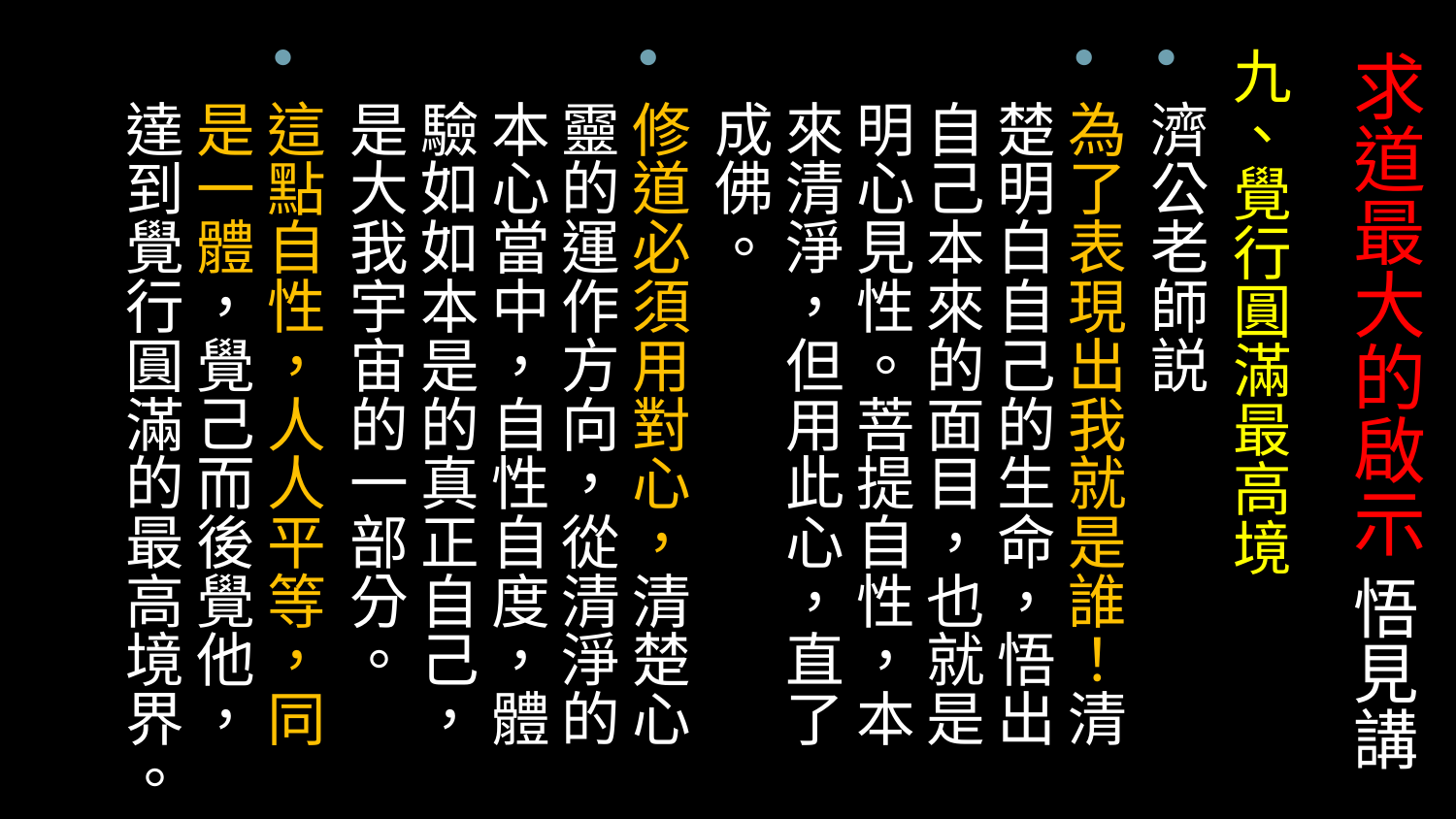

九、覺行圓滿最高境
濟公老師説
為了表現出我就是誰！清楚明白自己的生命，悟出自己本來的面目，也就是明心見性。菩提自性，本來清淨，但用此心，直了成佛。
修道必須用對心，清楚心靈的運作方向，從清淨的本心當中，自性自度，體驗如如本是的真正自己，是大我宇宙的一部分。
這點自性，人人平等，同是一體，覺己而後覺他，達到覺行圓滿的最高境界。

# 求道最大的啟示 悟見講